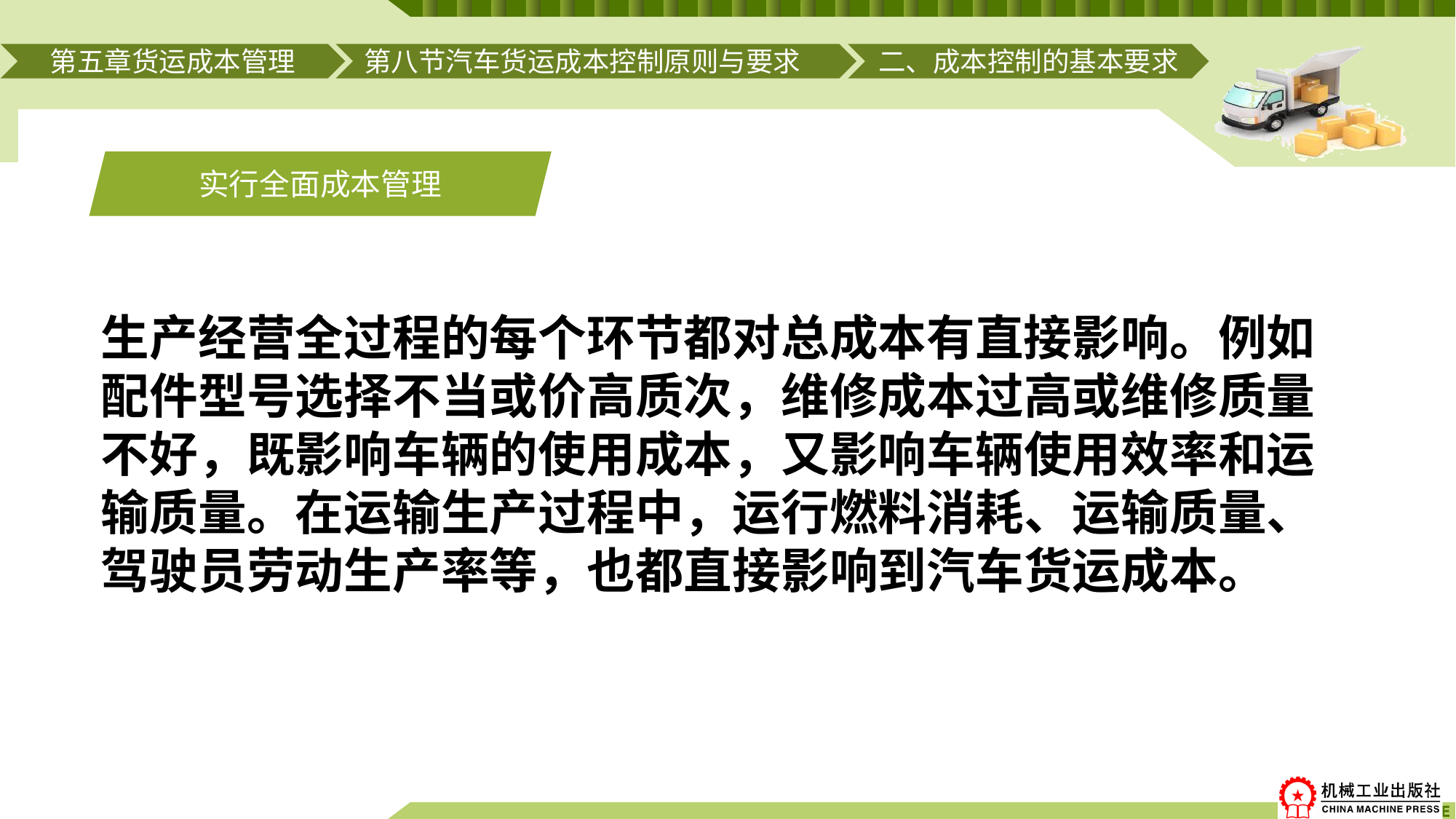

第五章货运成本管理
第八节汽车货运成本控制原则与要求
二、成本控制的基本要求
实行全面成本管理
# 生产经营全过程的每个环节都对总成本有直接影响。例如配件型号选择不当或价高质次，维修成本过高或维修质量不好，既影响车辆的使用成本，又影响车辆使用效率和运输质量。在运输生产过程中，运行燃料消耗、运输质量、驾驶员劳动生产率等，也都直接影响到汽车货运成本。